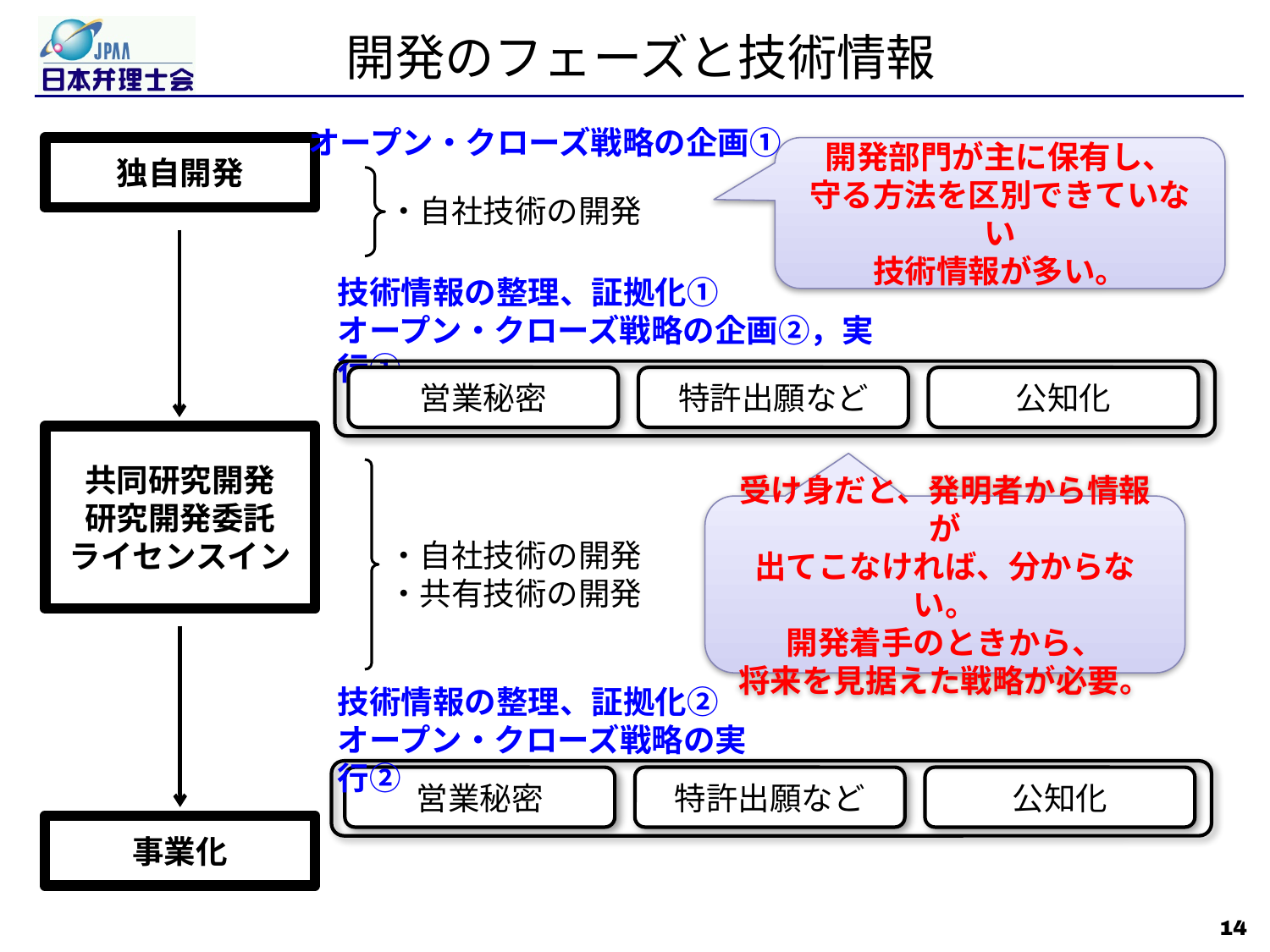

# 開発のフェーズと技術情報
オープン・クローズ戦略の企画①
独自開発
開発部門が主に保有し、
守る方法を区別できていない
技術情報が多い。

・自社技術の開発
技術情報の整理、証拠化①
オープン・クローズ戦略の企画②，実行①

営業秘密
特許出願など
公知化
共同研究開発
研究開発委託
ライセンスイン

受け身だと、発明者から情報が
出てこなければ、分からない。
開発着手のときから、
将来を見据えた戦略が必要。
・自社技術の開発
・共有技術の開発
技術情報の整理、証拠化②
オープン・クローズ戦略の実行②

営業秘密
特許出願など
公知化
事業化
14